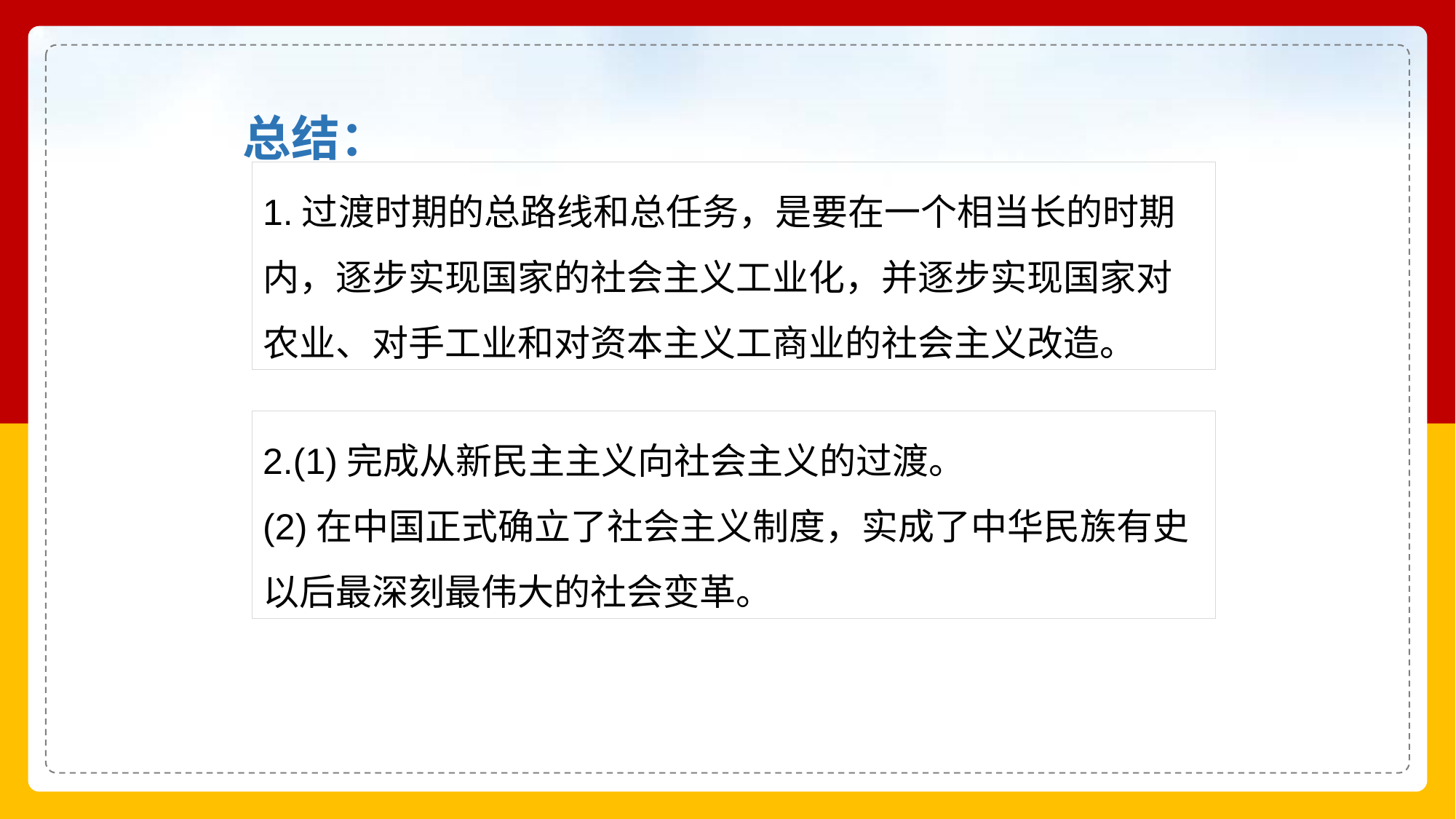

总结：
1.过渡时期的总路线和总任务，是要在一个相当长的时期内，逐步实现国家的社会主义工业化，并逐步实现国家对农业、对手工业和对资本主义工商业的社会主义改造。
2.(1)完成从新民主主义向社会主义的过渡。
(2)在中国正式确立了社会主义制度，实成了中华民族有史以后最深刻最伟大的社会变革。